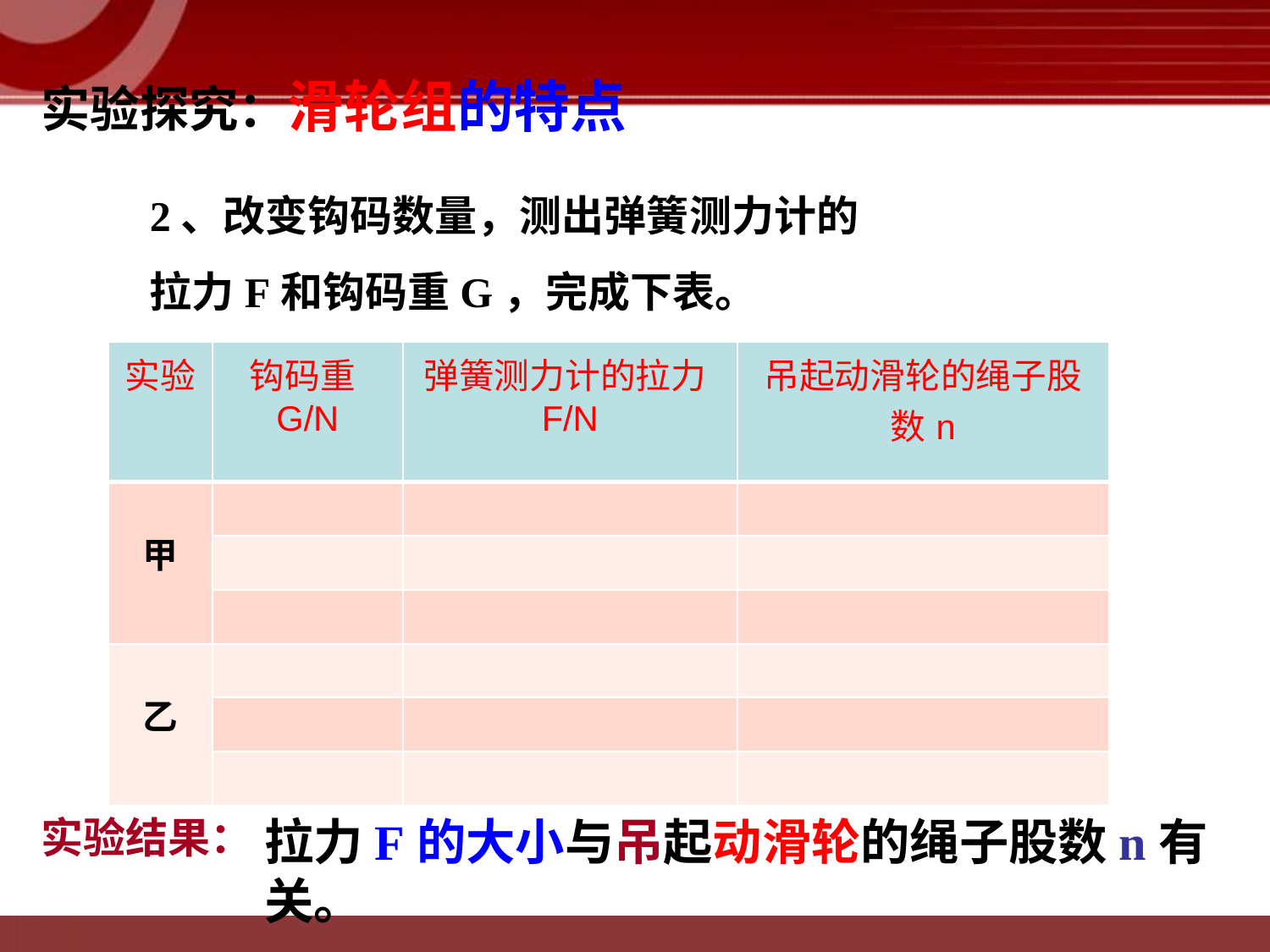

实验探究：滑轮组的特点
2、改变钩码数量，测出弹簧测力计的拉力F和钩码重G，完成下表。
| 实验 | 钩码重G/N | 弹簧测力计的拉力F/N | 吊起动滑轮的绳子股数n |
| --- | --- | --- | --- |
| 甲 |  |  |  |
|  |  |  |  |
|  |  |  |  |
| 乙 |  |  |  |
|  |  |  |  |
|  |  |  |  |
拉力F的大小与吊起动滑轮的绳子股数n有关。
实验结果：